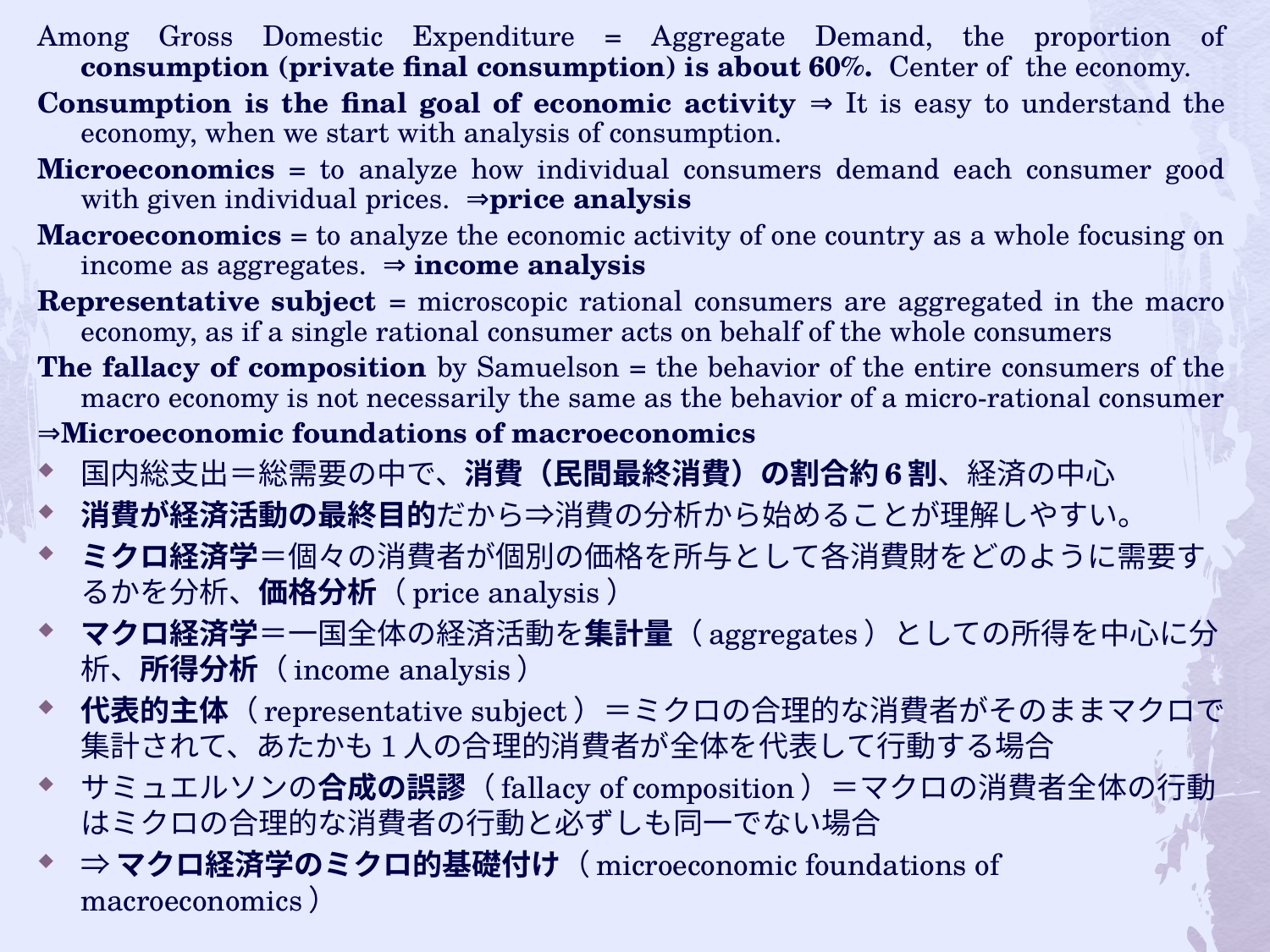

Among Gross Domestic Expenditure = Aggregate Demand, the proportion of consumption (private final consumption) is about 60%.  Center of  the economy.
Consumption is the final goal of economic activity ⇒ It is easy to understand the economy, when we start with analysis of consumption.
Microeconomics = to analyze how individual consumers demand each consumer good with given individual prices.  ⇒price analysis
Macroeconomics = to analyze the economic activity of one country as a whole focusing on income as aggregates.  ⇒ income analysis
Representative subject = microscopic rational consumers are aggregated in the macro economy, as if a single rational consumer acts on behalf of the whole consumers
The fallacy of composition by Samuelson = the behavior of the entire consumers of the macro economy is not necessarily the same as the behavior of a micro-rational consumer
⇒Microeconomic foundations of macroeconomics
国内総支出＝総需要の中で、消費（民間最終消費）の割合約6割、経済の中心
消費が経済活動の最終目的だから⇒消費の分析から始めることが理解しやすい。
ミクロ経済学＝個々の消費者が個別の価格を所与として各消費財をどのように需要するかを分析、価格分析（price analysis）
マクロ経済学＝一国全体の経済活動を集計量（aggregates）としての所得を中心に分析、所得分析（income analysis）
代表的主体（representative subject）＝ミクロの合理的な消費者がそのままマクロで集計されて、あたかも1人の合理的消費者が全体を代表して行動する場合
サミュエルソンの合成の誤謬（fallacy of composition）＝マクロの消費者全体の行動はミクロの合理的な消費者の行動と必ずしも同一でない場合
⇒マクロ経済学のミクロ的基礎付け（microeconomic foundations of macroeconomics）

#